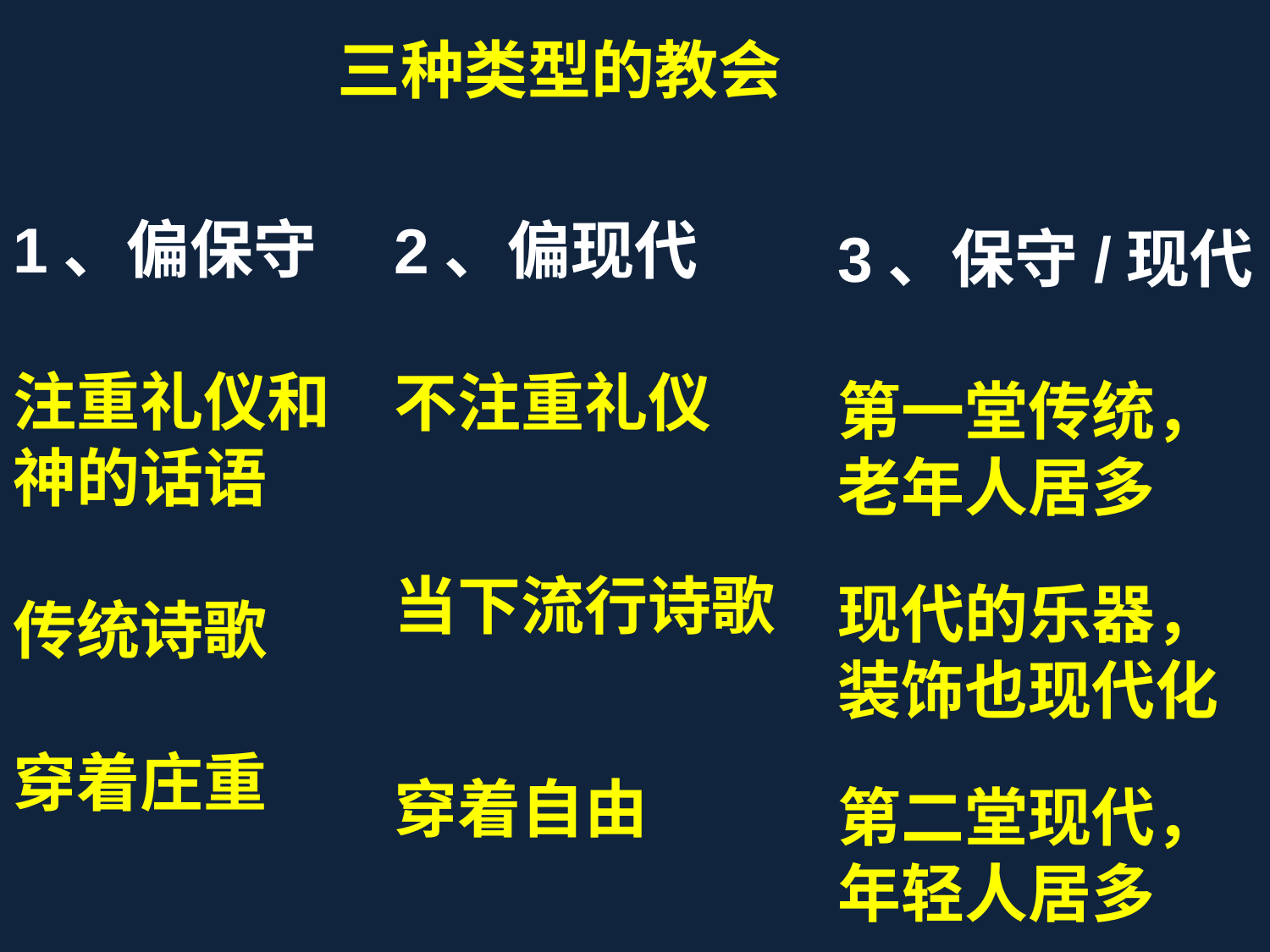

三种类型的教会
1、偏保守
注重礼仪和神的话语
传统诗歌
穿着庄重
2、偏现代
不注重礼仪
当下流行诗歌

穿着自由
3、保守/现代
第一堂传统，老年人居多

现代的乐器，装饰也现代化
第二堂现代，年轻人居多